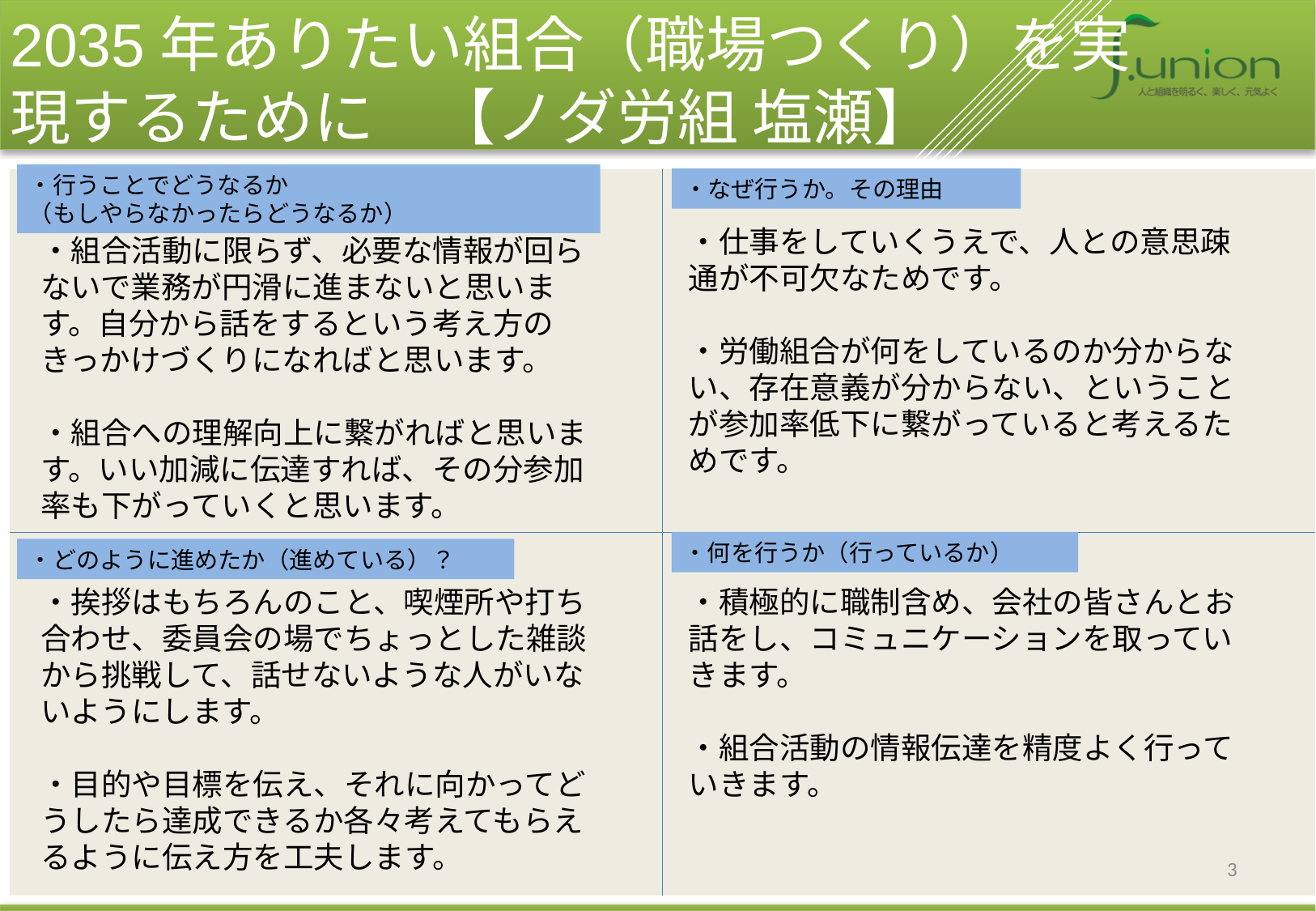

2035年ありたい組合（職場つくり）を実現するために　【ノダ労組 塩瀬】

・行うことでどうなるか
（もしやらなかったらどうなるか）
・なぜ行うか。その理由

・仕事をしていくうえで、人との意思疎通が不可欠なためです。

・労働組合が何をしているのか分からない、存在意義が分からない、ということが参加率低下に繋がっていると考えるためです。
・組合活動に限らず、必要な情報が回らないで業務が円滑に進まないと思います。自分から話をするという考え方のきっかけづくりになればと思います。

・組合への理解向上に繋がればと思います。いい加減に伝達すれば、その分参加率も下がっていくと思います。
・何を行うか（行っているか）
・どのように進めたか（進めている）？
・挨拶はもちろんのこと、喫煙所や打ち合わせ、委員会の場でちょっとした雑談から挑戦して、話せないような人がいないようにします。

・目的や目標を伝え、それに向かってどうしたら達成できるか各々考えてもらえるように伝え方を工夫します。
・積極的に職制含め、会社の皆さんとお話をし、コミュニケーションを取っていきます。

・組合活動の情報伝達を精度よく行っていきます。
3